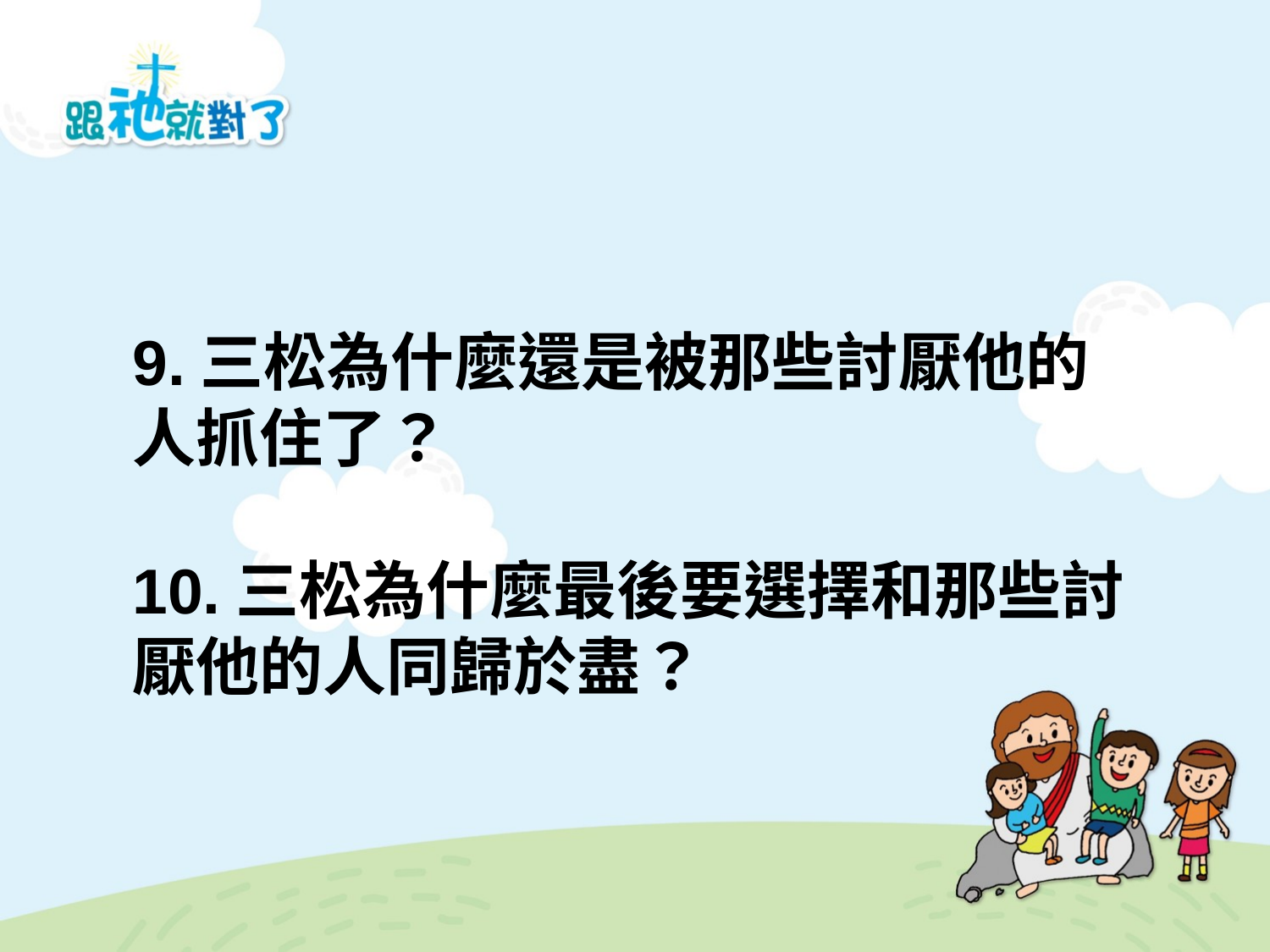

9.三松為什麼還是被那些討厭他的人抓住了？

10.三松為什麼最後要選擇和那些討厭他的人同歸於盡？